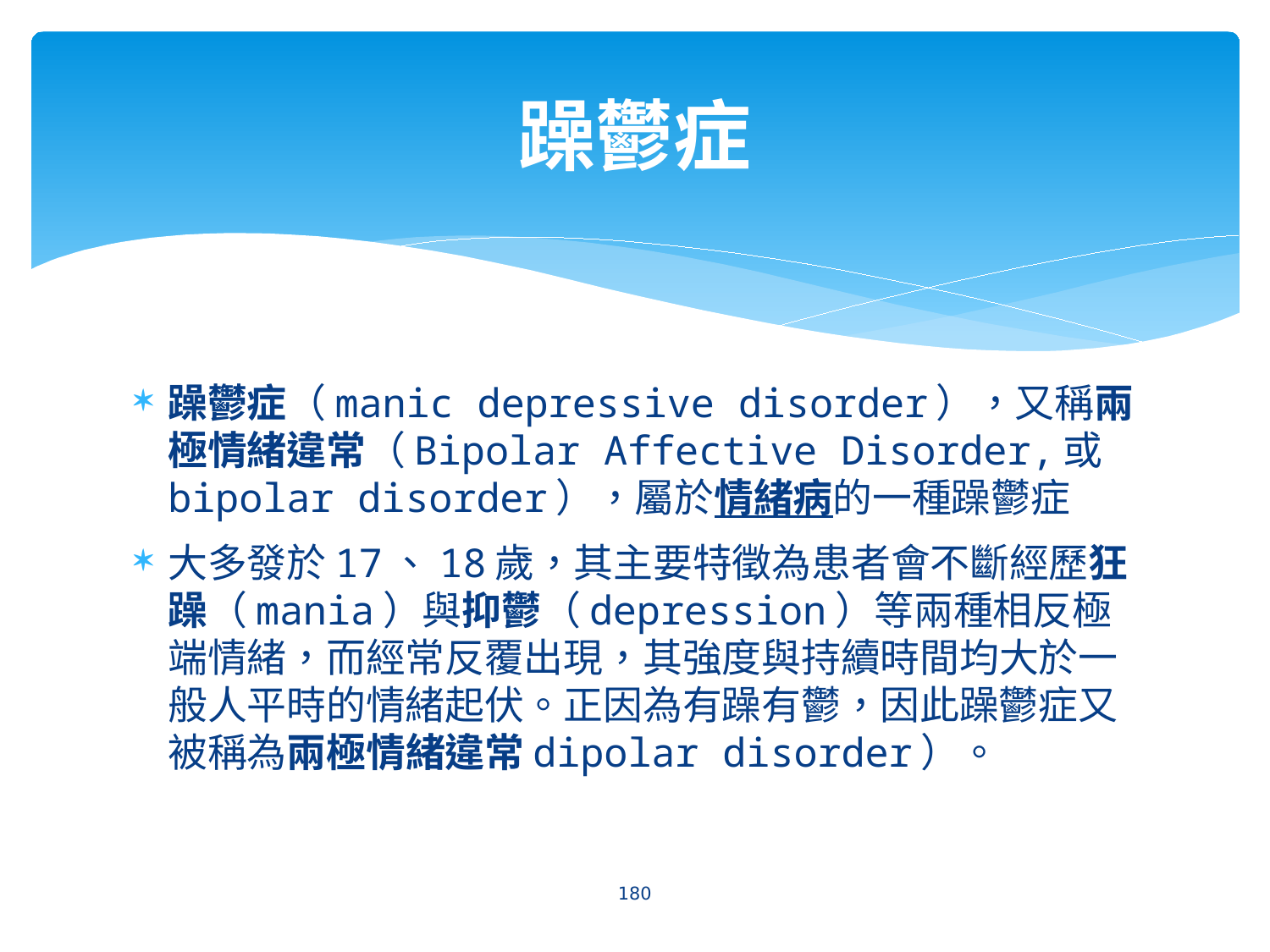

# 躁鬱症
躁鬱症（manic depressive disorder），又稱兩極情緒違常（Bipolar Affective Disorder,或bipolar disorder），屬於情緒病的一種躁鬱症
大多發於17、18歲，其主要特徵為患者會不斷經歷狂躁（mania）與抑鬱（depression）等兩種相反極端情緒，而經常反覆出現，其強度與持續時間均大於一般人平時的情緒起伏。正因為有躁有鬱，因此躁鬱症又被稱為兩極情緒違常dipolar disorder）。
180